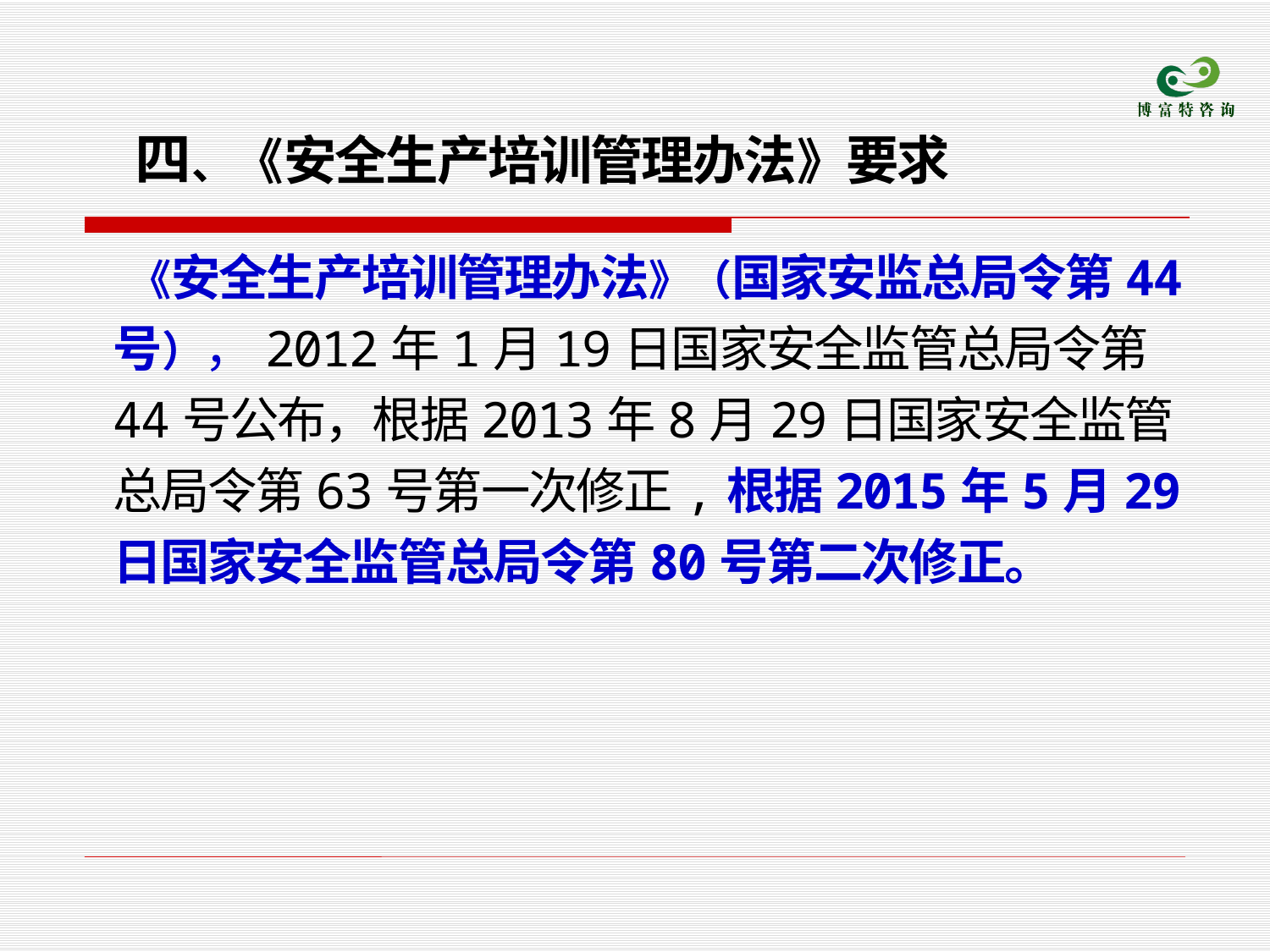

四、《安全生产培训管理办法》要求
　      《安全生产培训管理办法》（国家安监总局令第44号），2012年1月19日国家安全监管总局令第44号公布，根据2013年8月29日国家安全监管总局令第63号第一次修正,根据2015年5月29日国家安全监管总局令第80号第二次修正。